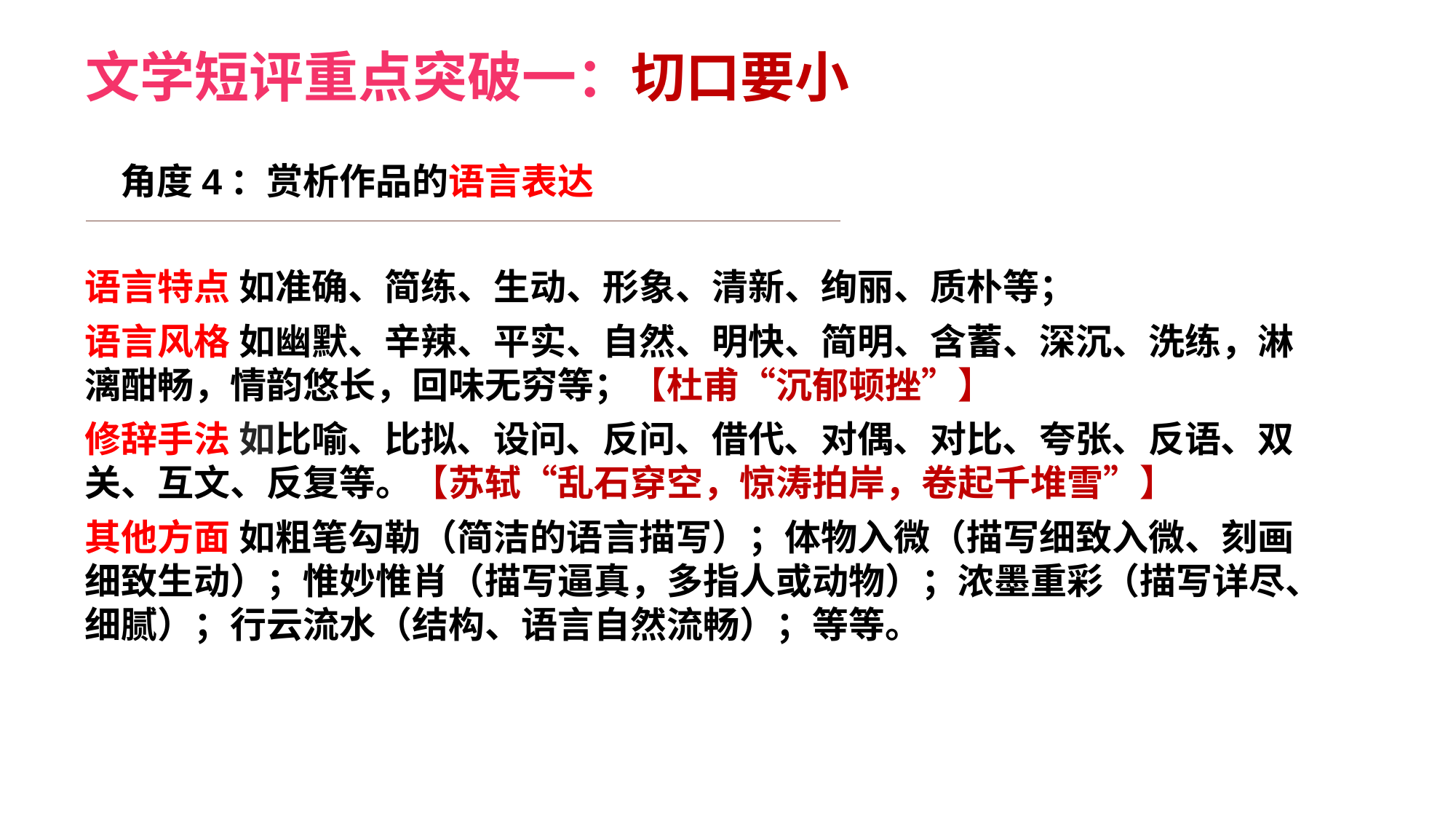

文学短评重点突破一：切口要小
角度4：赏析作品的语言表达
语言特点 如准确、简练、生动、形象、清新、绚丽、质朴等；
语言风格 如幽默、辛辣、平实、自然、明快、简明、含蓄、深沉、洗练，淋漓酣畅，情韵悠长，回味无穷等；【杜甫“沉郁顿挫”】
修辞手法 如比喻、比拟、设问、反问、借代、对偶、对比、夸张、反语、双关、互文、反复等。【苏轼“乱石穿空，惊涛拍岸，卷起千堆雪”】
其他方面 如粗笔勾勒（简洁的语言描写）；体物入微（描写细致入微、刻画细致生动）；惟妙惟肖（描写逼真，多指人或动物）；浓墨重彩（描写详尽、细腻）；行云流水（结构、语言自然流畅）；等等。